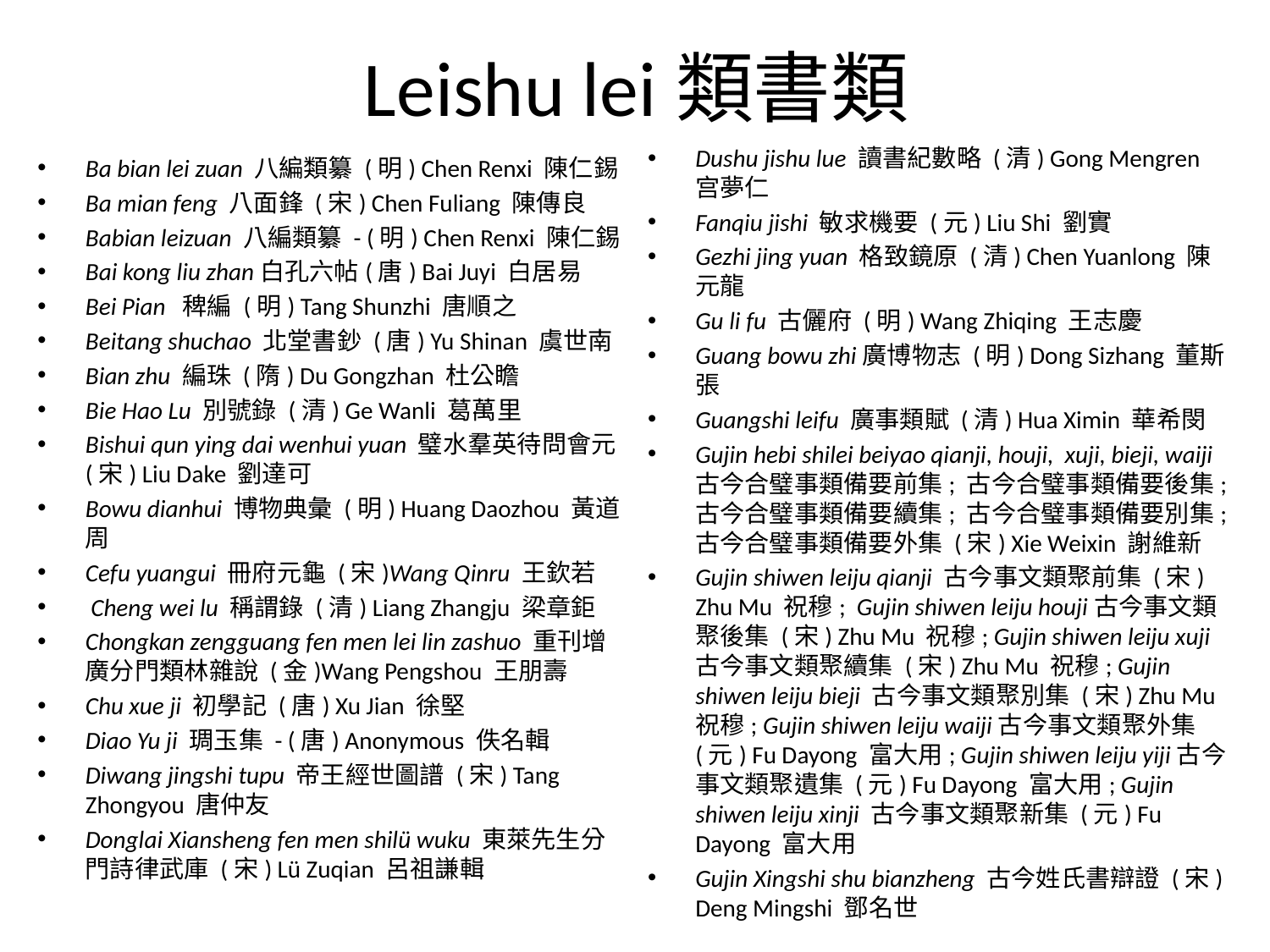

# Leishu lei類書類
Dushu jishu lue 讀書紀數略 (清) Gong Mengren 宫夢仁
Fanqiu jishi 敏求機要 (元) Liu Shi 劉實
Gezhi jing yuan 格致鏡原 (清) Chen Yuanlong 陳元龍
Gu li fu 古儷府 (明) Wang Zhiqing 王志慶
Guang bowu zhi廣博物志 (明) Dong Sizhang 董斯張
Guangshi leifu 廣事類賦 (清) Hua Ximin 華希閔
Gujin hebi shilei beiyao qianji, houji,  xuji, bieji, waiji  古今合璧事類備要前集; 古今合璧事類備要後集; 古今合璧事類備要續集; 古今合璧事類備要別集; 古今合璧事類備要外集 (宋) Xie Weixin 謝維新
Gujin shiwen leiju qianji 古今事文類聚前集 (宋)  Zhu Mu 祝穆;  Gujin shiwen leiju houji古今事文類聚後集 (宋) Zhu Mu 祝穆; Gujin shiwen leiju xuji古今事文類聚續集 (宋) Zhu Mu 祝穆; Gujin shiwen leiju bieji 古今事文類聚別集 (宋) Zhu Mu 祝穆; Gujin shiwen leiju waiji古今事文類聚外集 (元) Fu Dayong 富大用; Gujin shiwen leiju yiji古今事文類聚遺集 (元) Fu Dayong 富大用; Gujin shiwen leiju xinji 古今事文類聚新集 (元) Fu Dayong 富大用
Gujin Xingshi shu bianzheng 古今姓氏書辯證 (宋) Deng Mingshi 鄧名世
Ba bian lei zuan 八編類纂 (明) Chen Renxi 陳仁錫
Ba mian feng 八面鋒 (宋) Chen Fuliang 陳傳良
Babian leizuan 八編類纂 - (明) Chen Renxi 陳仁錫
Bai kong liu zhan白孔六帖(唐) Bai Juyi 白居易
Bei Pian  稗編 (明) Tang Shunzhi 唐順之
Beitang shuchao 北堂書鈔 (唐) Yu Shinan 虞世南
Bian zhu 編珠 (隋) Du Gongzhan 杜公瞻
Bie Hao Lu 別號錄 (清) Ge Wanli 葛萬里
Bishui qun ying dai wenhui yuan 璧水羣英待問會元 (宋) Liu Dake 劉達可
Bowu dianhui 博物典彙 (明) Huang Daozhou 黃道周
Cefu yuangui 冊府元龜 (宋)Wang Qinru 王欽若
 Cheng wei lu 稱謂錄 (清) Liang Zhangju 梁章鉅
Chongkan zengguang fen men lei lin zashuo 重刊增廣分門類林雜說 (金)Wang Pengshou 王朋壽
Chu xue ji 初學記 (唐) Xu Jian 徐堅
Diao Yu ji 琱玉集 - (唐) Anonymous 佚名輯
Diwang jingshi tupu 帝王經世圖譜 (宋) Tang Zhongyou 唐仲友
Donglai Xiansheng fen men shilü wuku 東萊先生分門詩律武庫 (宋) Lü Zuqian 呂祖謙輯